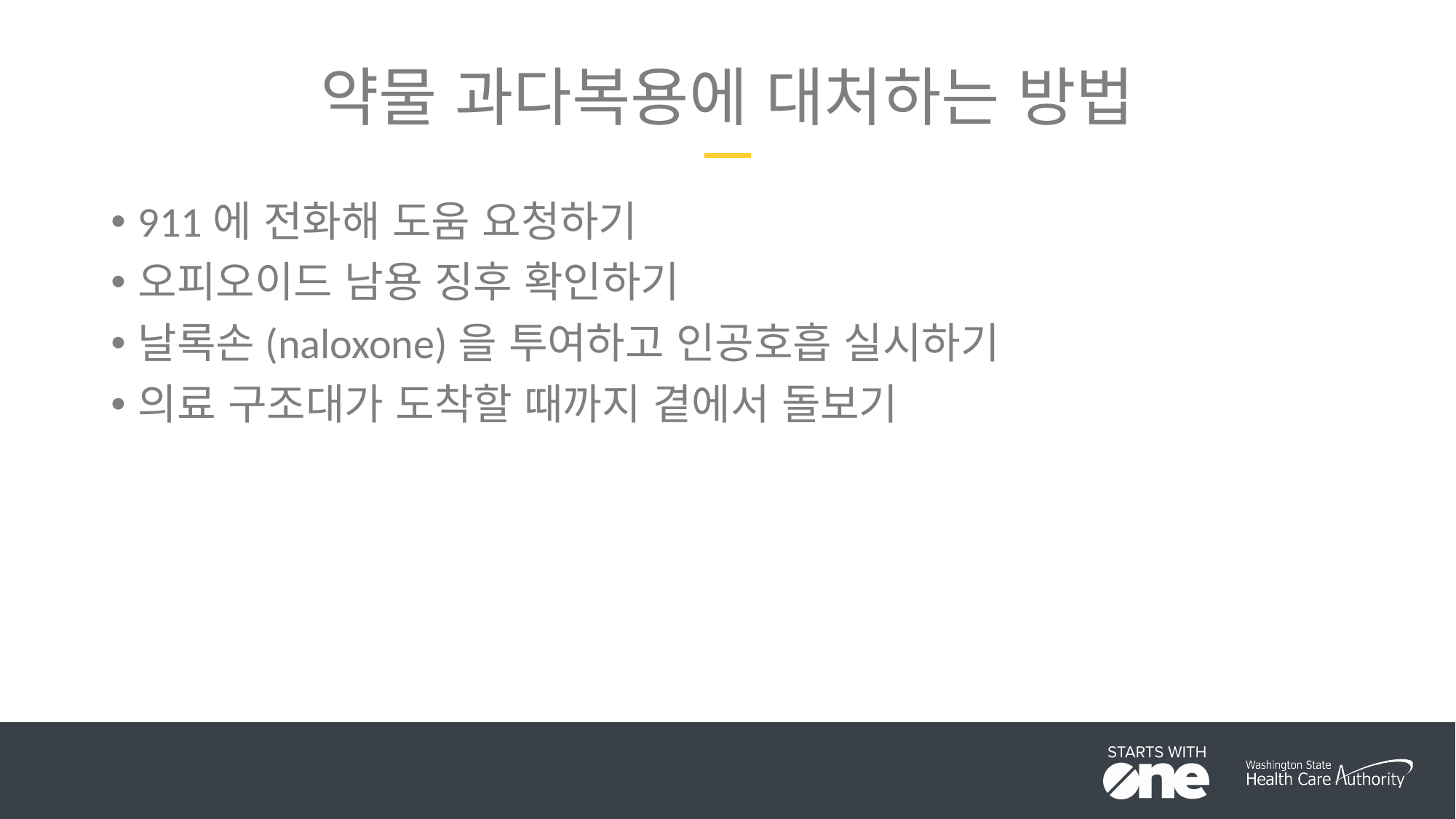

# 약물 과다복용에 대처하는 방법
911에 전화해 도움 요청하기
오피오이드 남용 징후 확인하기
날록손(naloxone)을 투여하고 인공호흡 실시하기
의료 구조대가 도착할 때까지 곁에서 돌보기